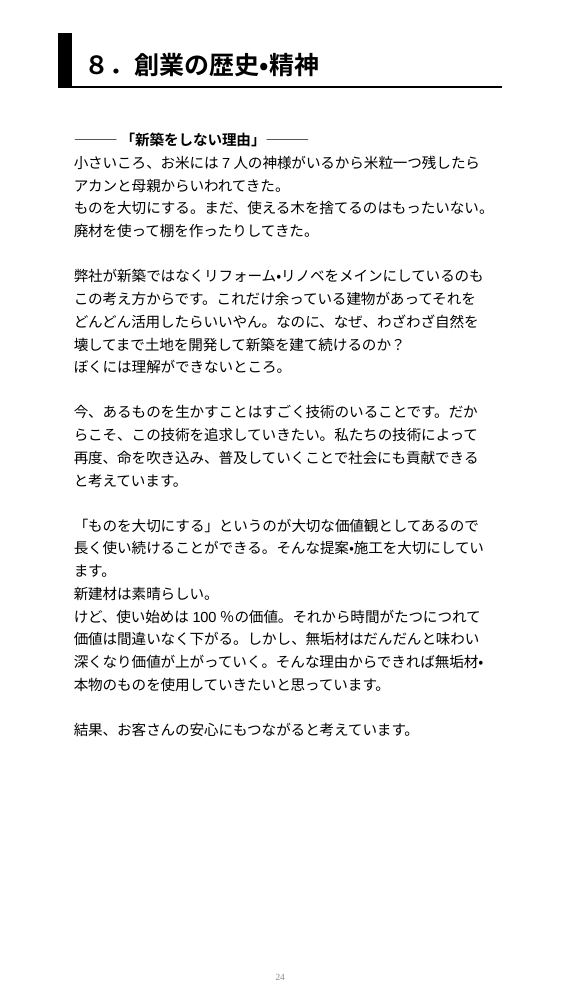

８．創業の歴史・精神
―――「新築をしない理由」―――
小さいころ、お米には7人の神様がいるから米粒一つ残したらアカンと母親からいわれてきた。
ものを大切にする。まだ、使える木を捨てるのはもったいない。廃材を使って棚を作ったりしてきた。

弊社が新築ではなくリフォーム・リノベをメインにしているのもこの考え方からです。これだけ余っている建物があってそれをどんどん活用したらいいやん。なのに、なぜ、わざわざ自然を壊してまで土地を開発して新築を建て続けるのか？
ぼくには理解ができないところ。

今、あるものを生かすことはすごく技術のいることです。だからこそ、この技術を追求していきたい。私たちの技術によって再度、命を吹き込み、普及していくことで社会にも貢献できると考えています。

「ものを大切にする」というのが大切な価値観としてあるので
長く使い続けることができる。そんな提案・施工を大切にしています。
新建材は素晴らしい。
けど、使い始めは100％の価値。それから時間がたつにつれて価値は間違いなく下がる。しかし、無垢材はだんだんと味わい深くなり価値が上がっていく。そんな理由からできれば無垢材・本物のものを使用していきたいと思っています。

結果、お客さんの安心にもつながると考えています。
24